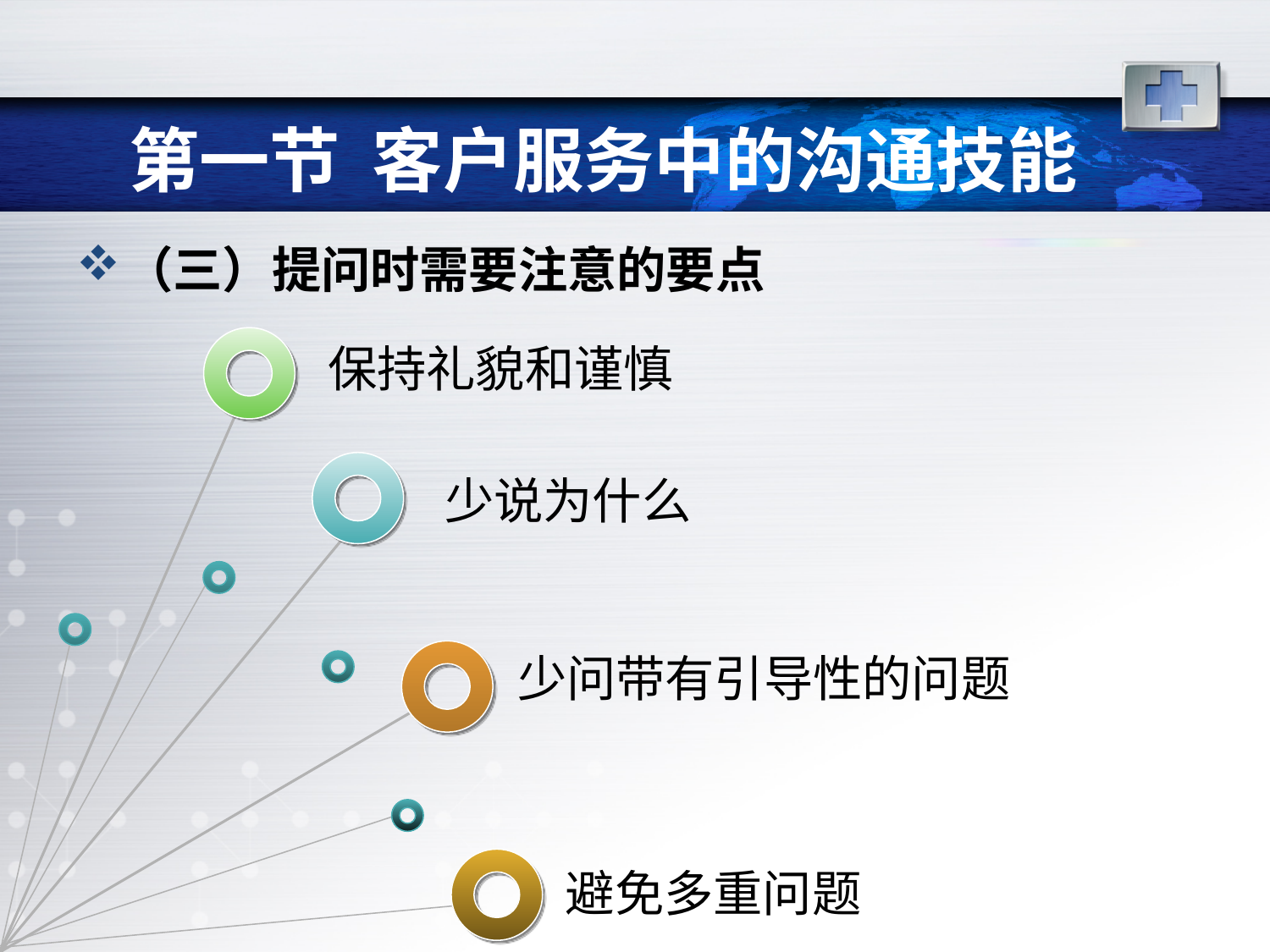

# 第一节  客户服务中的沟通技能
（三）提问时需要注意的要点

保持礼貌和谨慎

少说为什么

少问带有引导性的问题

避免多重问题